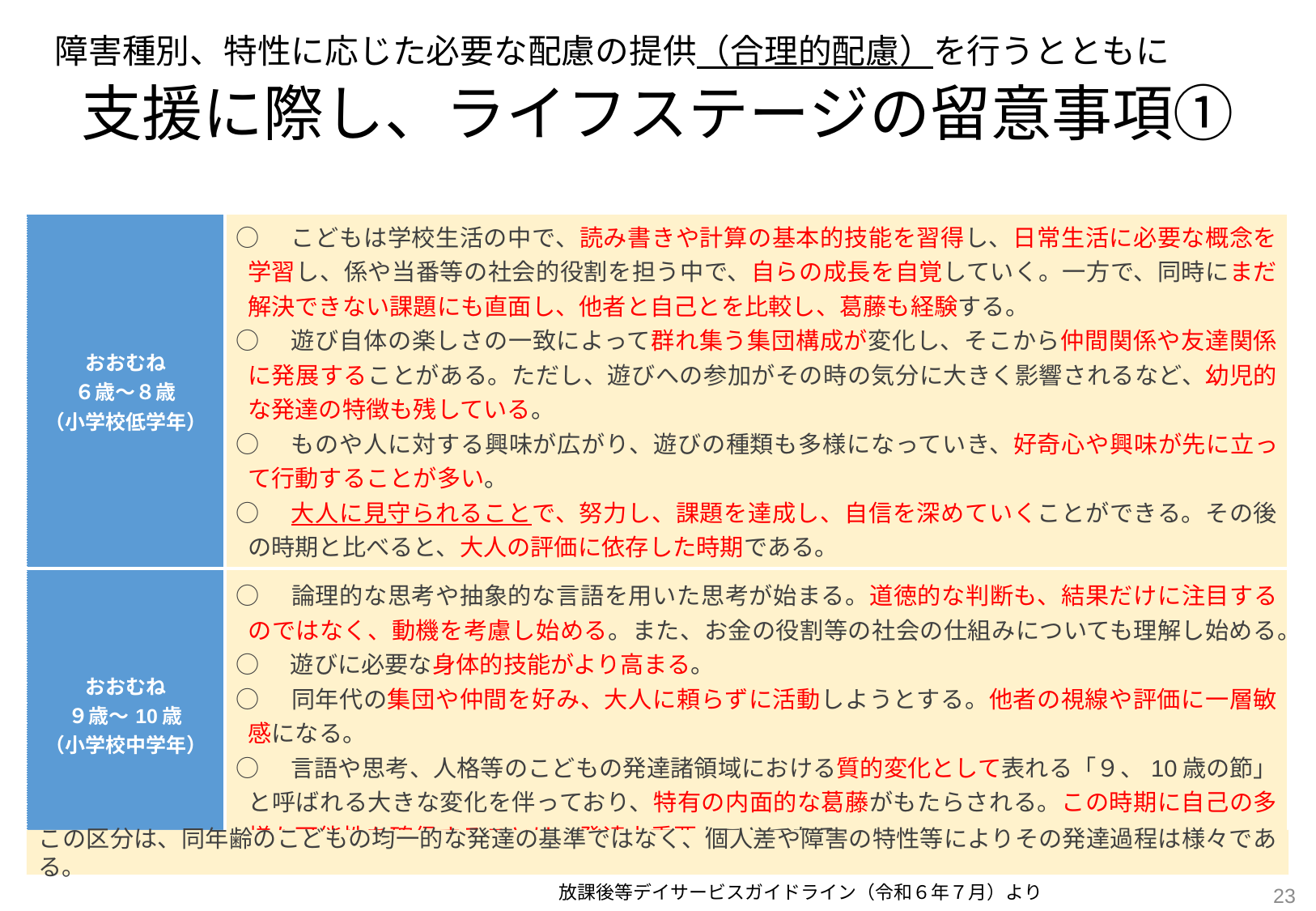

障害種別、特性に応じた必要な配慮の提供（合理的配慮）を行うとともに

支援に際し、ライフステージの留意事項①
| おおむね ６歳～８歳 （小学校低学年） | ○　こどもは学校生活の中で、読み書きや計算の基本的技能を習得し、日常生活に必要な概念を学習し、係や当番等の社会的役割を担う中で、自らの成長を自覚していく。一方で、同時にまだ解決できない課題にも直面し、他者と自己とを比較し、葛藤も経験する。 ○　遊び自体の楽しさの一致によって群れ集う集団構成が変化し、そこから仲間関係や友達関係に発展することがある。ただし、遊びへの参加がその時の気分に大きく影響されるなど、幼児的な発達の特徴も残している。 ○　ものや人に対する興味が広がり、遊びの種類も多様になっていき、好奇心や興味が先に立って行動することが多い。 ○　大人に見守られることで、努力し、課題を達成し、自信を深めていくことができる。その後の時期と比べると、大人の評価に依存した時期である。 |
| --- | --- |
| おおむね ９歳～10歳 （小学校中学年） | ○　論理的な思考や抽象的な言語を用いた思考が始まる。道徳的な判断も、結果だけに注目するのではなく、動機を考慮し始める。また、お金の役割等の社会の仕組みについても理解し始める。 ○　遊びに必要な身体的技能がより高まる。 ○　同年代の集団や仲間を好み、大人に頼らずに活動しようとする。他者の視線や評価に一層敏感になる。 ○　言語や思考、人格等のこどもの発達諸領域における質的変化として表れる「９、10歳の節」と呼ばれる大きな変化を伴っており、特有の内面的な葛藤がもたらされる。この時期に自己の多様な可能性を確信することは、発達上重要なことである。 |
この区分は、同年齢のこどもの均一的な発達の基準ではなく、個人差や障害の特性等によりその発達過程は様々である。
23
放課後等デイサービスガイドライン（令和６年７月）より